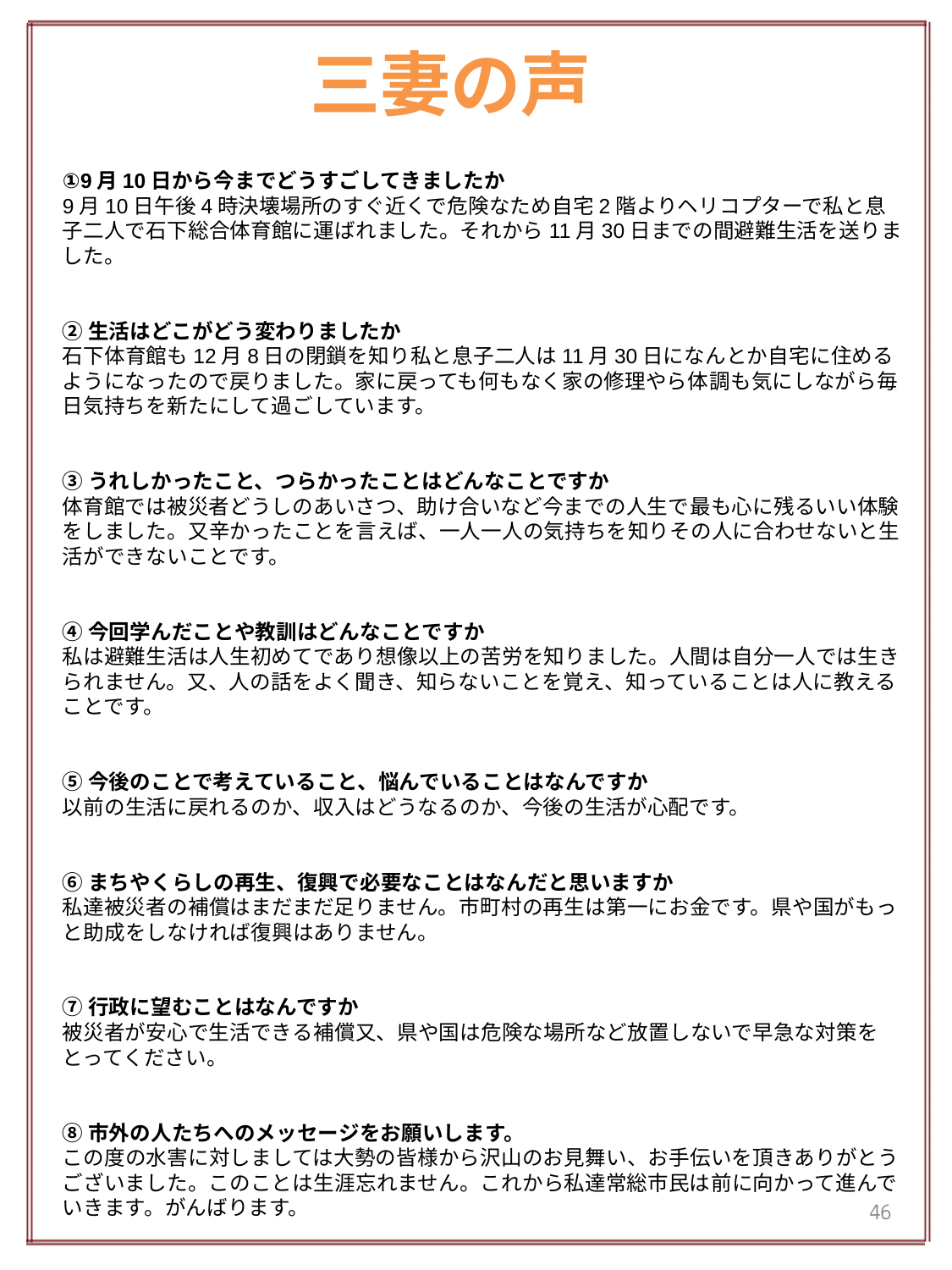

# 三妻の声
①9月10日から今までどうすごしてきましたか
9月10日午後4時決壊場所のすぐ近くで危険なため自宅2階よりヘリコプターで私と息子二人で石下総合体育館に運ばれました。それから11月30日までの間避難生活を送りました。

②生活はどこがどう変わりましたか
石下体育館も12月8日の閉鎖を知り私と息子二人は11月30日になんとか自宅に住めるようになったので戻りました。家に戻っても何もなく家の修理やら体調も気にしながら毎日気持ちを新たにして過ごしています。

③うれしかったこと、つらかったことはどんなことですか
体育館では被災者どうしのあいさつ、助け合いなど今までの人生で最も心に残るいい体験をしました。又辛かったことを言えば、一人一人の気持ちを知りその人に合わせないと生活ができないことです。

④今回学んだことや教訓はどんなことですか
私は避難生活は人生初めてであり想像以上の苦労を知りました。人間は自分一人では生きられません。又、人の話をよく聞き、知らないことを覚え、知っていることは人に教えることです。

⑤今後のことで考えていること、悩んでいることはなんですか
以前の生活に戻れるのか、収入はどうなるのか、今後の生活が心配です。

⑥まちやくらしの再生、復興で必要なことはなんだと思いますか
私達被災者の補償はまだまだ足りません。市町村の再生は第一にお金です。県や国がもっと助成をしなければ復興はありません。

⑦行政に望むことはなんですか
被災者が安心で生活できる補償又、県や国は危険な場所など放置しないで早急な対策をとってください。

⑧市外の人たちへのメッセージをお願いします。
この度の水害に対しましては大勢の皆様から沢山のお見舞い、お手伝いを頂きありがとうございました。このことは生涯忘れません。これから私達常総市民は前に向かって進んでいきます。がんばります。

46